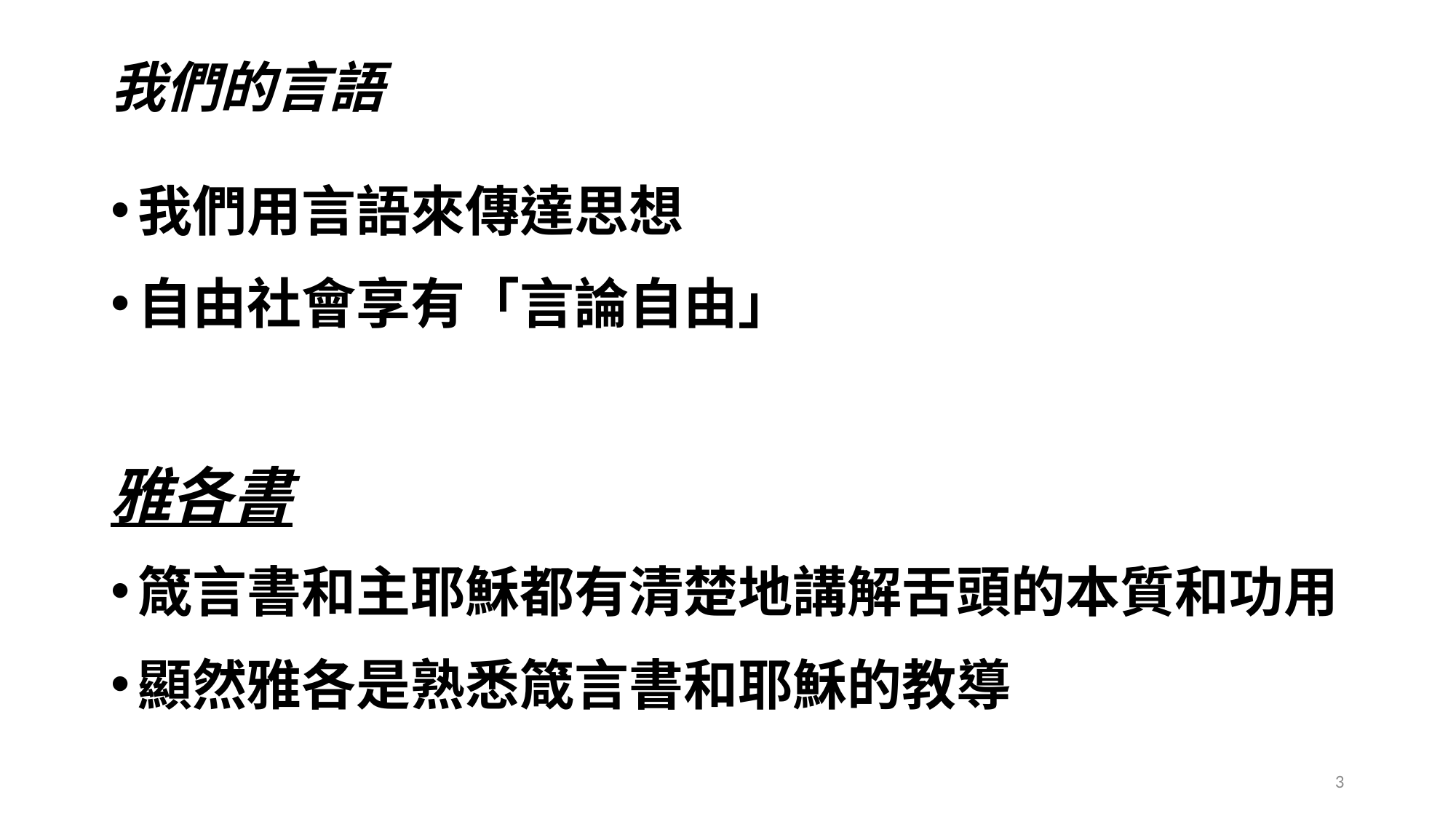

# 我們的言語
我們用言語來傳達思想
自由社會享有「言論自由」

雅各書
箴言書和主耶穌都有清楚地講解舌頭的本質和功用
顯然雅各是熟悉箴言書和耶穌的教導
3